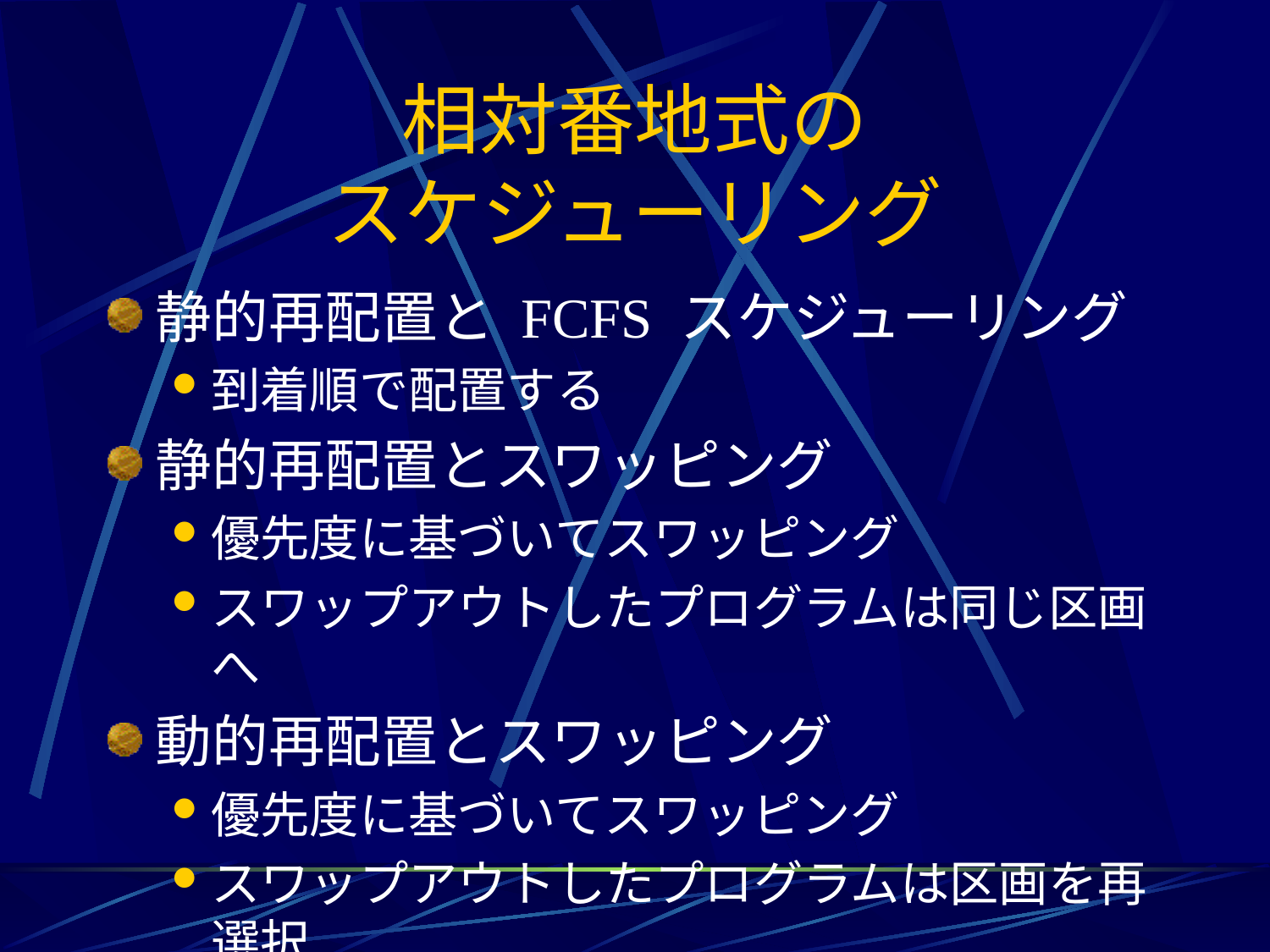

# 相対番地式の スケジューリング
静的再配置と FCFS スケジューリング
到着順で配置する
静的再配置とスワッピング
優先度に基づいてスワッピング
スワップアウトしたプログラムは同じ区画へ
動的再配置とスワッピング
優先度に基づいてスワッピング
スワップアウトしたプログラムは区画を再選択